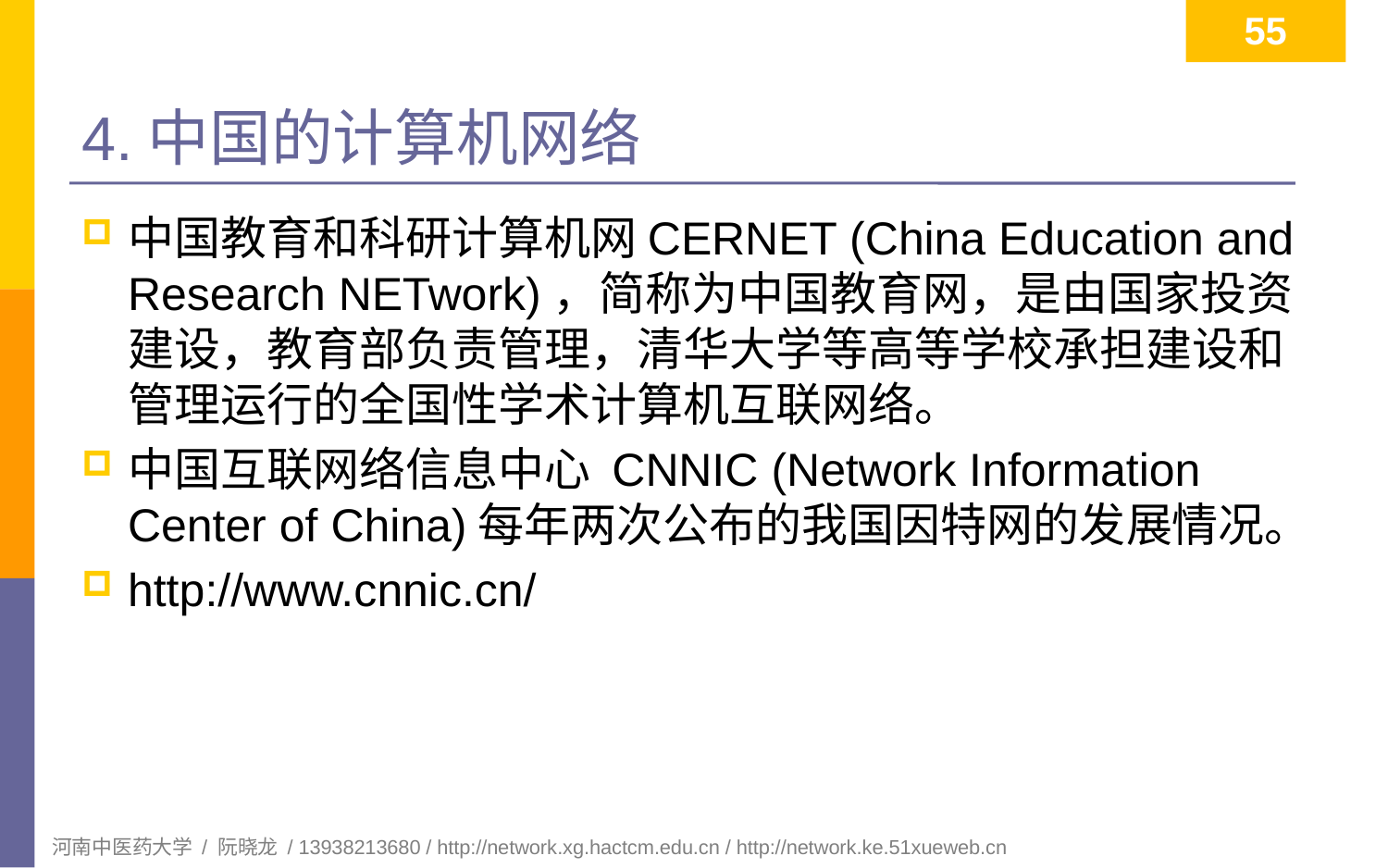

55
# 4.中国的计算机网络

中国教育和科研计算机网CERNET (China Education and Research NETwork)，简称为中国教育网，是由国家投资建设，教育部负责管理，清华大学等高等学校承担建设和管理运行的全国性学术计算机互联网络。
中国互联网络信息中心 CNNIC (Network Information Center of China)每年两次公布的我国因特网的发展情况。
http://www.cnnic.cn/